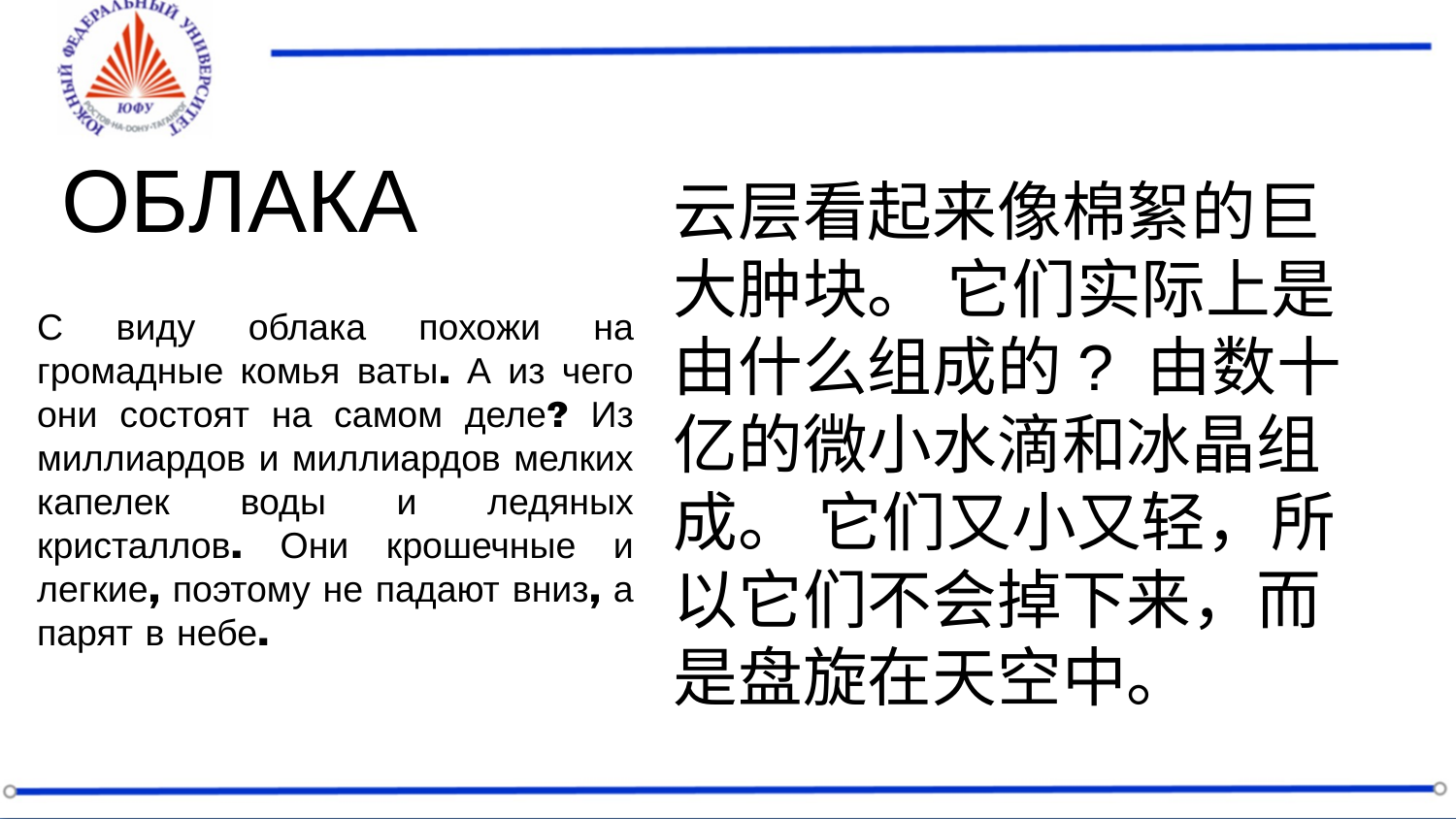

ОБЛАКА
云层看起来像棉絮的巨大肿块。 它们实际上是由什么组成的? 由数十亿的微小水滴和冰晶组成。 它们又小又轻，所以它们不会掉下来，而是盘旋在天空中。
С виду облака похожи на громадные комья ваты. А из чего они состоят на самом деле? Из миллиардов и миллиардов мелких капелек воды и ледяных кристаллов. Они крошечные и легкие, поэтому не падают вниз, а парят в небе.